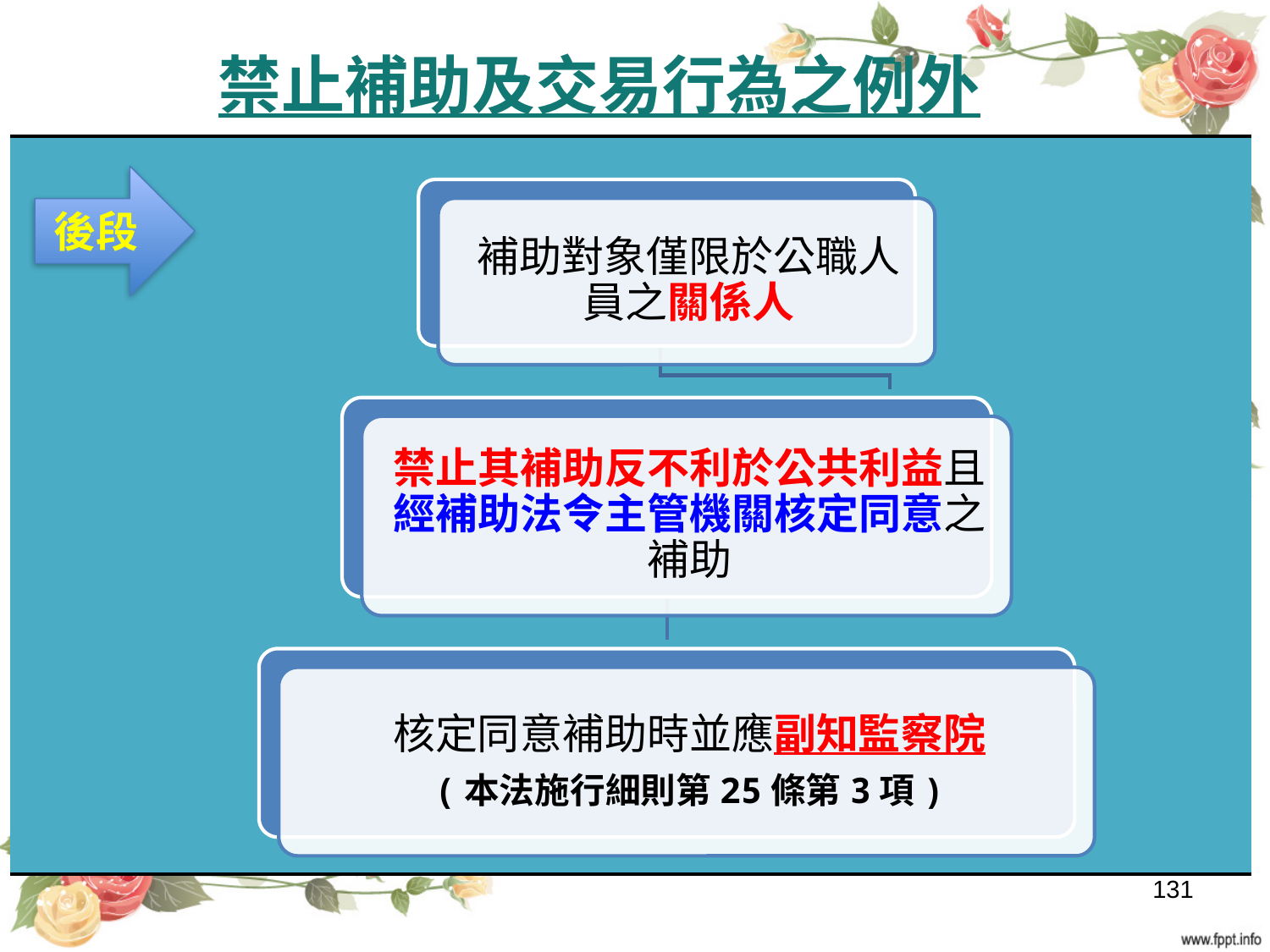

禁止補助及交易行為之例外
|  |
| --- |

補助對象僅限於公職人員之關係人
禁止其補助反不利於公共利益且經補助法令主管機關核定同意之補助
核定同意補助時並應副知監察院
(本法施行細則第25條第3項)
後段
131